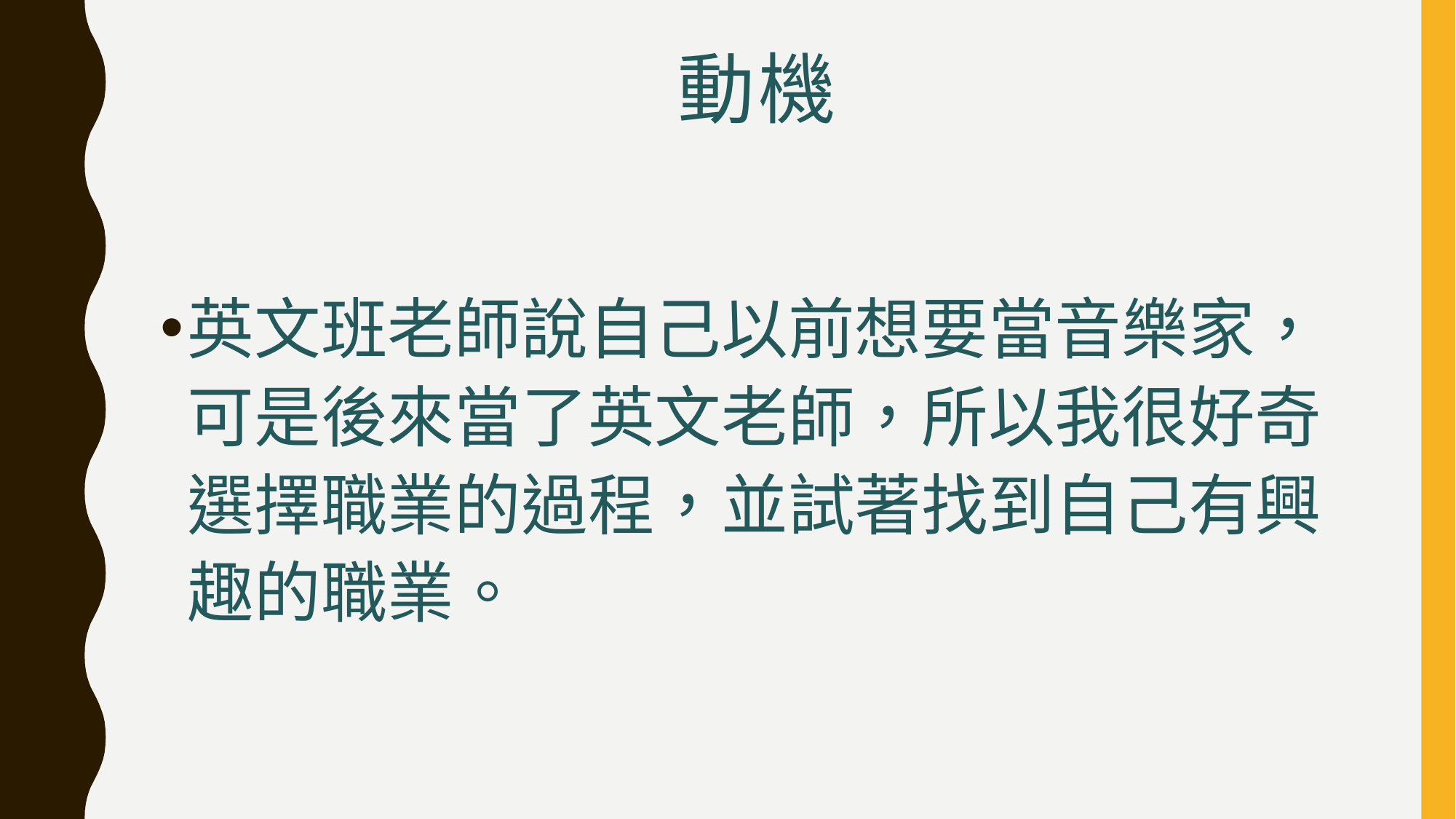

# 動機
英文班老師說自己以前想要當音樂家，可是後來當了英文老師，所以我很好奇選擇職業的過程，並試著找到自己有興趣的職業。